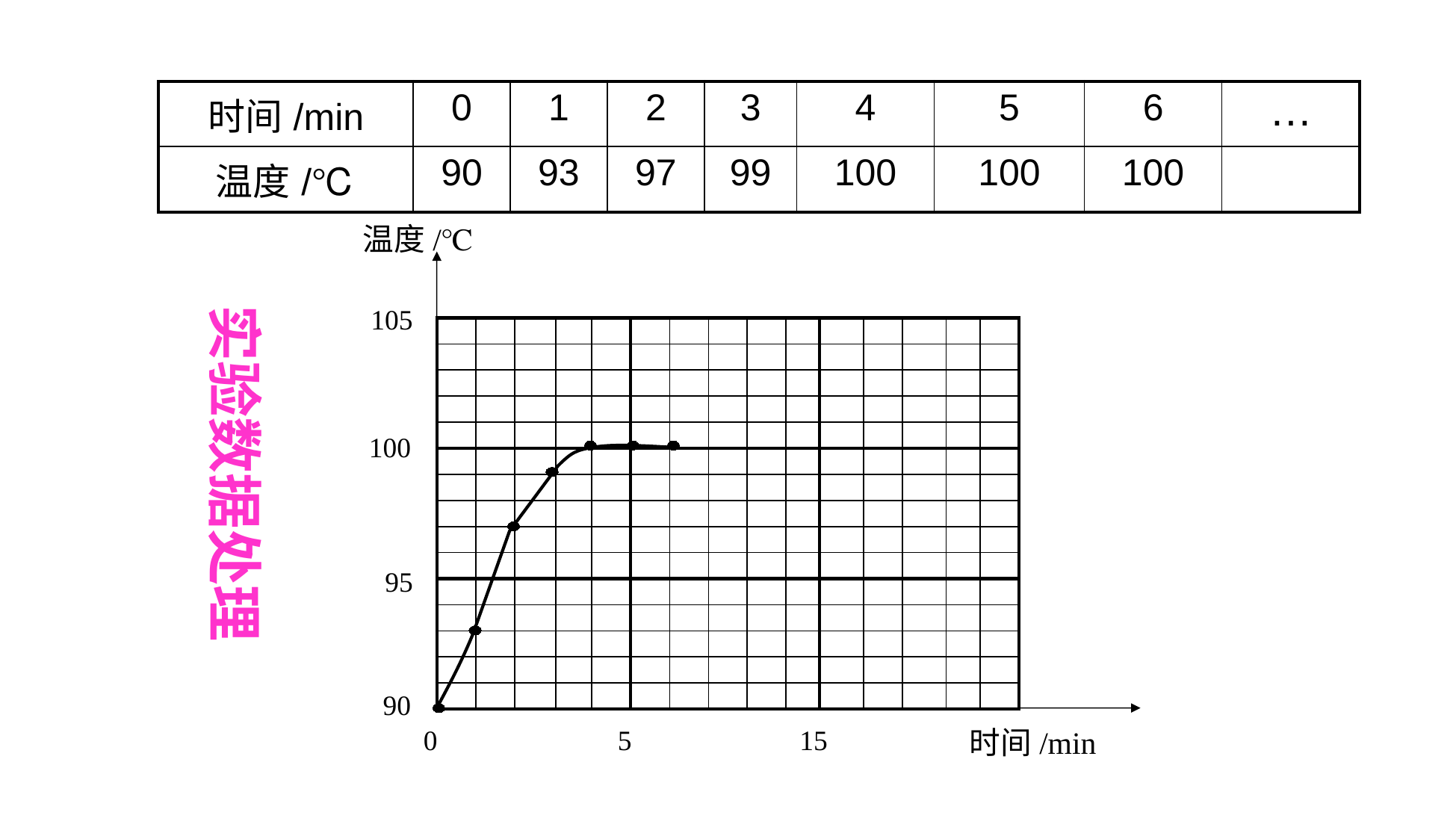

| 时间/min | 0 | 1 | 2 | 3 | 4 | 5 | 6 | … |
| --- | --- | --- | --- | --- | --- | --- | --- | --- |
| 温度/℃ | 90 | 93 | 97 | 99 | 100 | 100 | 100 |  |
温度/℃

105
100
95
90

0
15
时间/min
5
实验数据处理
|  |  |  |  |  |  |  |  |  |  |  |  |  |  |  |
| --- | --- | --- | --- | --- | --- | --- | --- | --- | --- | --- | --- | --- | --- | --- |
|  |  |  |  |  |  |  |  |  |  |  |  |  |  |  |
|  |  |  |  |  |  |  |  |  |  |  |  |  |  |  |
|  |  |  |  |  |  |  |  |  |  |  |  |  |  |  |
|  |  |  |  |  |  |  |  |  |  |  |  |  |  |  |
|  |  |  |  |  |  |  |  |  |  |  |  |  |  |  |
|  |  |  |  |  |  |  |  |  |  |  |  |  |  |  |
|  |  |  |  |  |  |  |  |  |  |  |  |  |  |  |
|  |  |  |  |  |  |  |  |  |  |  |  |  |  |  |
|  |  |  |  |  |  |  |  |  |  |  |  |  |  |  |
|  |  |  |  |  |  |  |  |  |  |  |  |  |  |  |
|  |  |  |  |  |  |  |  |  |  |  |  |  |  |  |
|  |  |  |  |  |  |  |  |  |  |  |  |  |  |  |
|  |  |  |  |  |  |  |  |  |  |  |  |  |  |  |
|  |  |  |  |  |  |  |  |  |  |  |  |  |  |  |